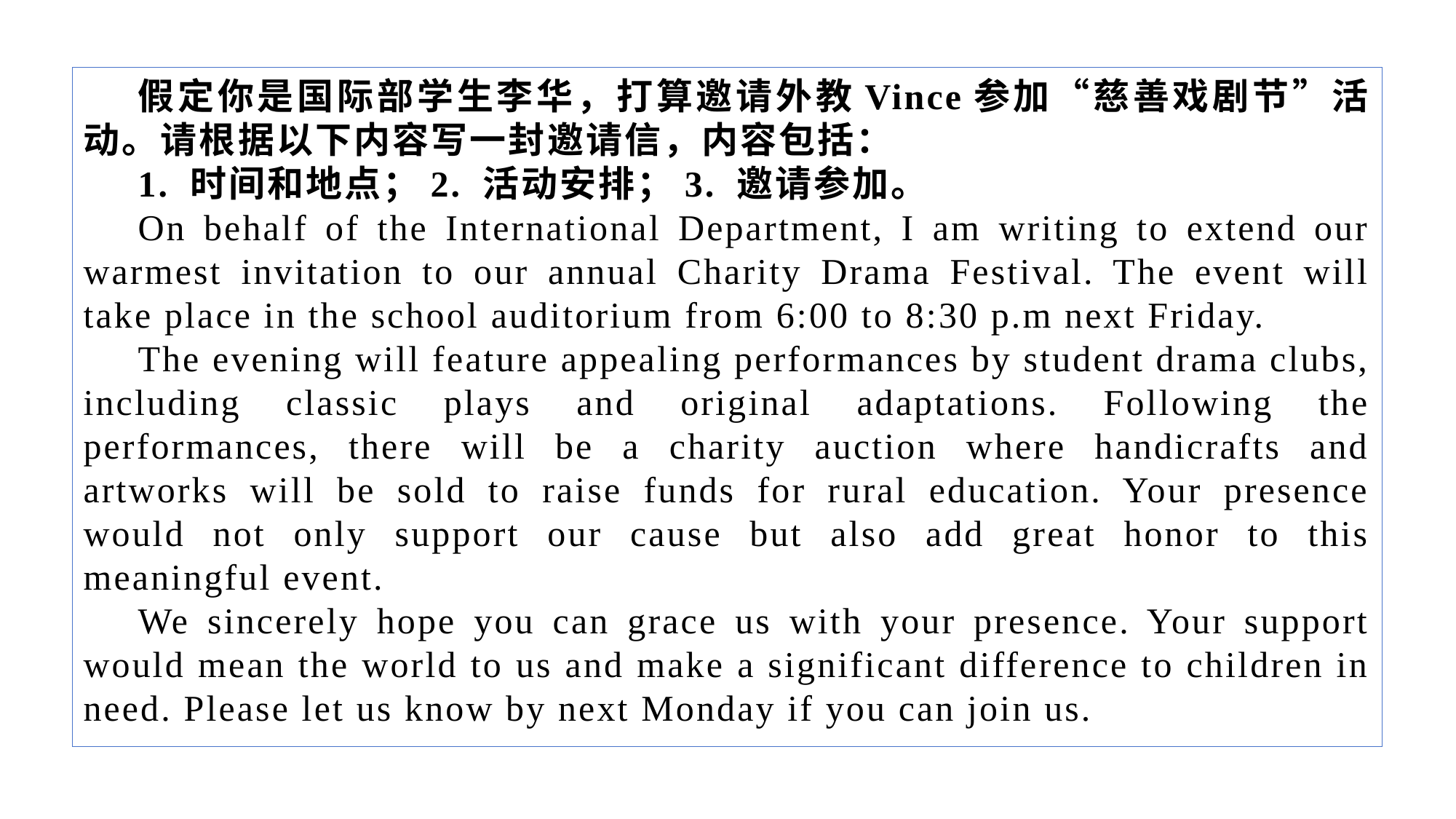

假定你是国际部学生李华，打算邀请外教Vince参加“慈善戏剧节”活动。请根据以下内容写一封邀请信，内容包括：
1. 时间和地点；2. 活动安排；3. 邀请参加。
On behalf of the International Department, I am writing to extend our warmest invitation to our annual Charity Drama Festival. The event will take place in the school auditorium from 6:00 to 8:30 p.m next Friday.
The evening will feature appealing performances by student drama clubs, including classic plays and original adaptations. Following the performances, there will be a charity auction where handicrafts and artworks will be sold to raise funds for rural education. Your presence would not only support our cause but also add great honor to this meaningful event.
We sincerely hope you can grace us with your presence. Your support would mean the world to us and make a significant difference to children in need. Please let us know by next Monday if you can join us.